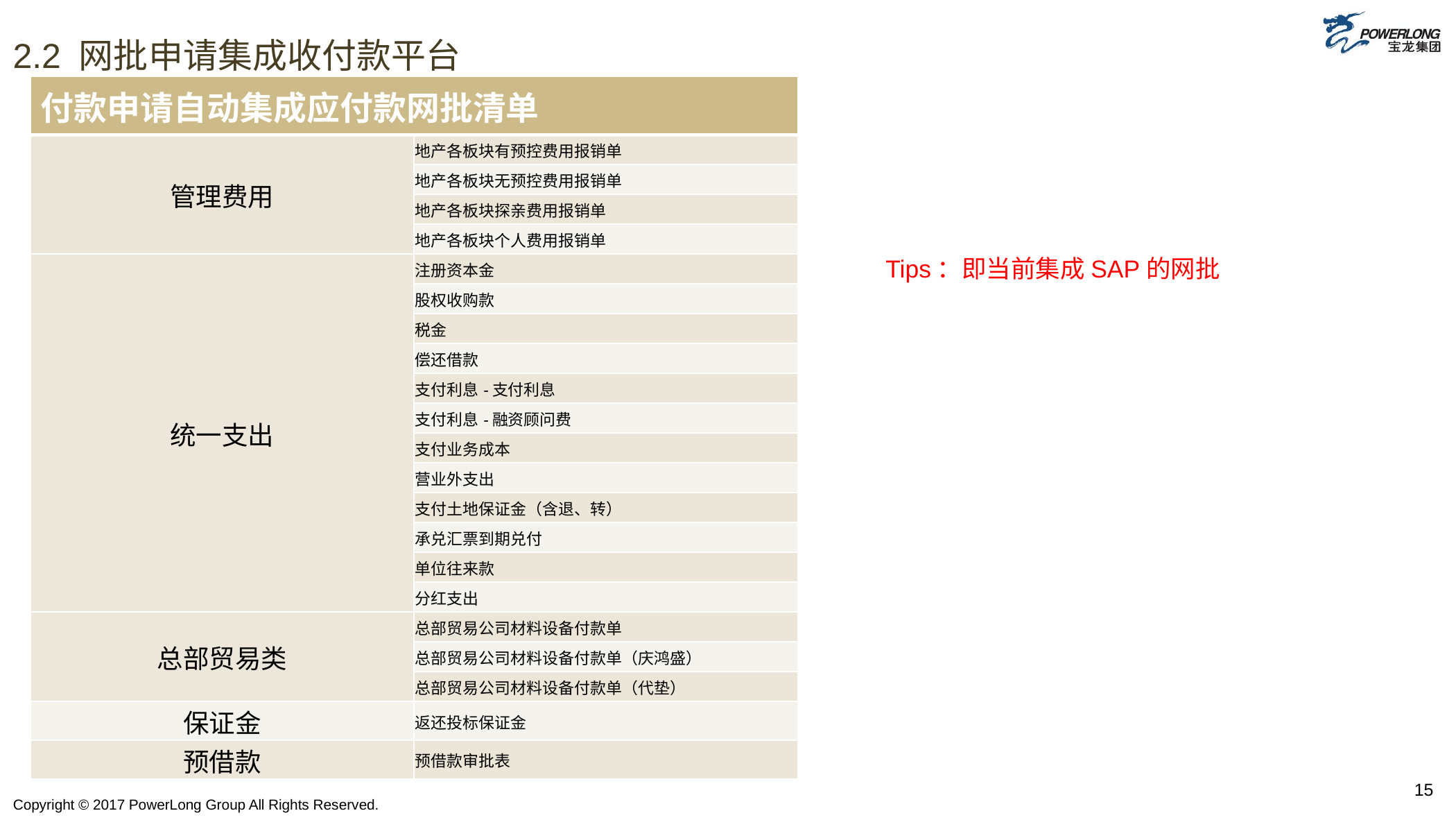

# 2.2 网批申请集成收付款平台
| 付款申请自动集成应付款网批清单 |  |
| --- | --- |
| 管理费用 | 地产各板块有预控费用报销单 |
|  | 地产各板块无预控费用报销单 |
|  | 地产各板块探亲费用报销单 |
|  | 地产各板块个人费用报销单 |
| 统一支出 | 注册资本金 |
|  | 股权收购款 |
|  | 税金 |
|  | 偿还借款 |
|  | 支付利息-支付利息 |
|  | 支付利息-融资顾问费 |
|  | 支付业务成本 |
|  | 营业外支出 |
|  | 支付土地保证金（含退、转） |
|  | 承兑汇票到期兑付 |
|  | 单位往来款 |
|  | 分红支出 |
| 总部贸易类 | 总部贸易公司材料设备付款单 |
|  | 总部贸易公司材料设备付款单（庆鸿盛） |
|  | 总部贸易公司材料设备付款单（代垫） |
| 保证金 | 返还投标保证金 |
| 预借款 | 预借款审批表 |
Tips：即当前集成SAP的网批